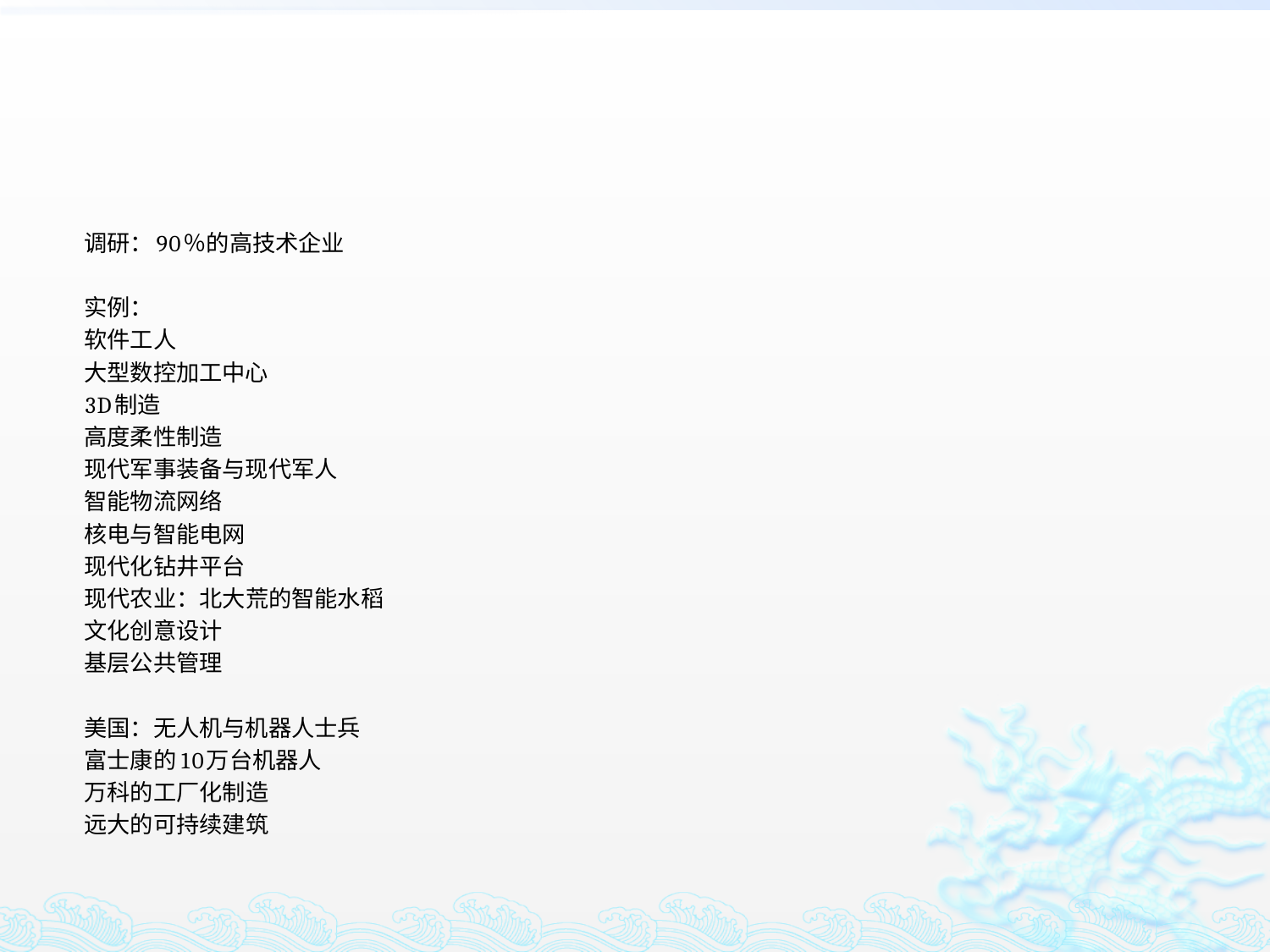

#
调研：90％的高技术企业

实例：
软件工人
大型数控加工中心
3D制造
高度柔性制造
现代军事装备与现代军人
智能物流网络
核电与智能电网
现代化钻井平台
现代农业：北大荒的智能水稻
文化创意设计
基层公共管理

美国：无人机与机器人士兵
富士康的10万台机器人
万科的工厂化制造
远大的可持续建筑